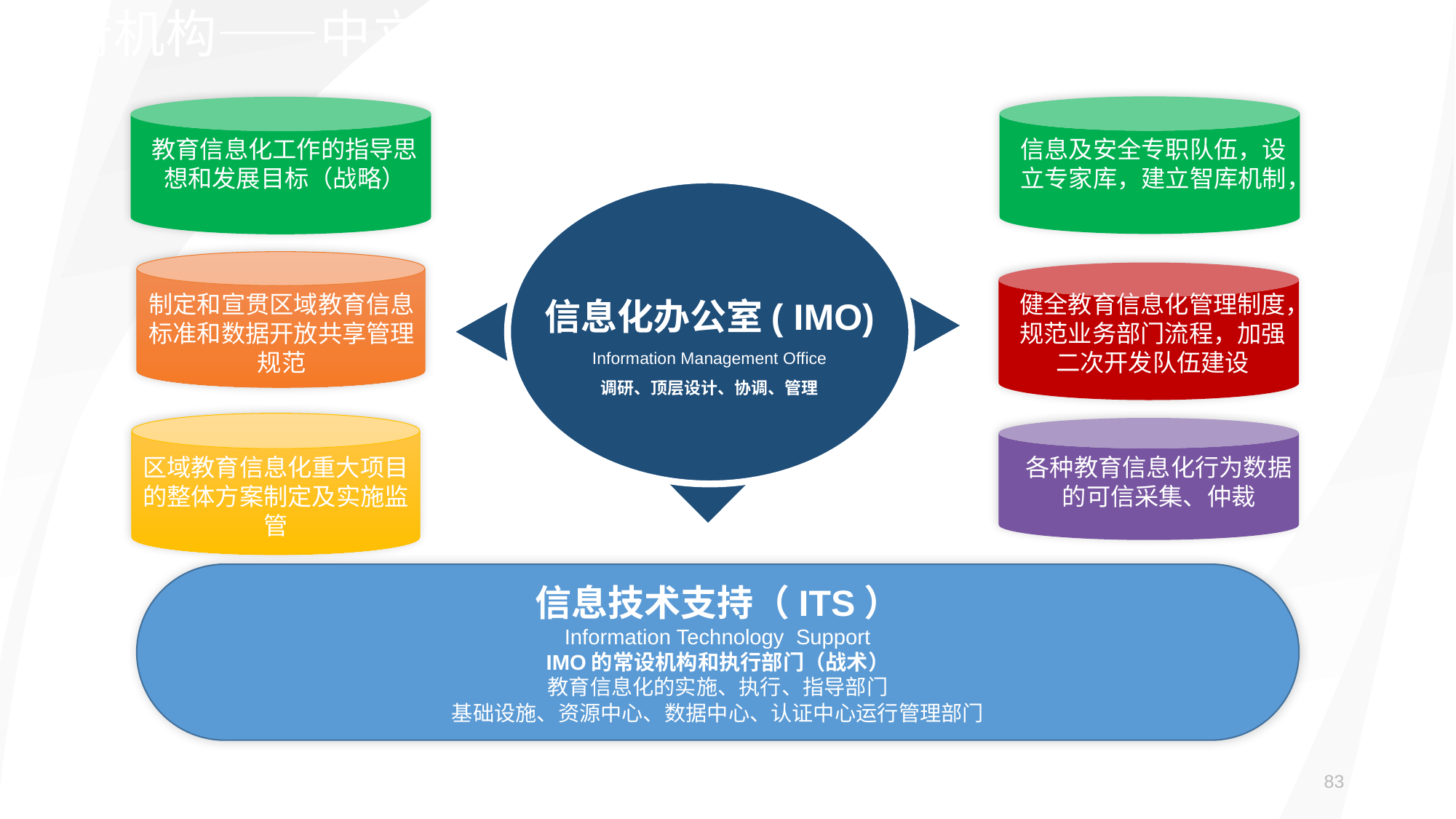

政府机构——中立、第三方
一个管理机构

教育信息化工作的指导思想和发展目标（战略）

信息及安全专职队伍，设立专家库，建立智库机制，

制定和宣贯区域教育信息标准和数据开放共享管理规范

健全教育信息化管理制度，规范业务部门流程，加强二次开发队伍建设

信息化办公室( IMO)
Information Management Office
调研、顶层设计、协调、管理

各种教育信息化行为数据的可信采集、仲裁

区域教育信息化重大项目的整体方案制定及实施监管
信息技术支持（ITS）
Information Technology  Support
IMO的常设机构和执行部门（战术）
教育信息化的实施、执行、指导部门
基础设施、资源中心、数据中心、认证中心运行管理部门
83